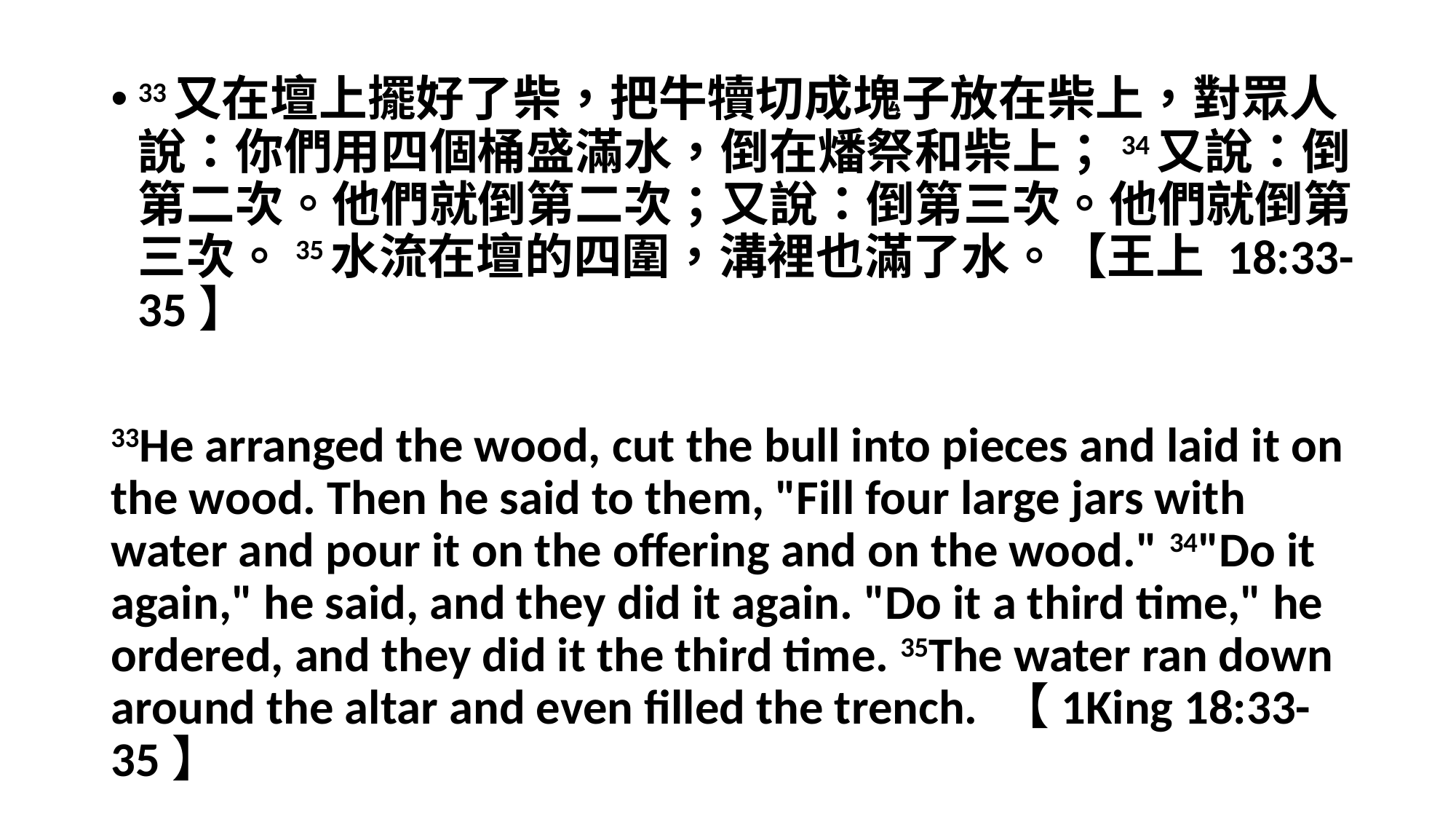

#
33又在壇上擺好了柴，把牛犢切成塊子放在柴上，對眾人說：你們用四個桶盛滿水，倒在燔祭和柴上；34又說：倒第二次。他們就倒第二次；又說：倒第三次。他們就倒第三次。35水流在壇的四圍，溝裡也滿了水。【王上 18:33-35】

33He arranged the wood, cut the bull into pieces and laid it on the wood. Then he said to them, "Fill four large jars with water and pour it on the offering and on the wood." 34"Do it again," he said, and they did it again. "Do it a third time," he ordered, and they did it the third time. 35The water ran down around the altar and even filled the trench. 【1King 18:33-35】